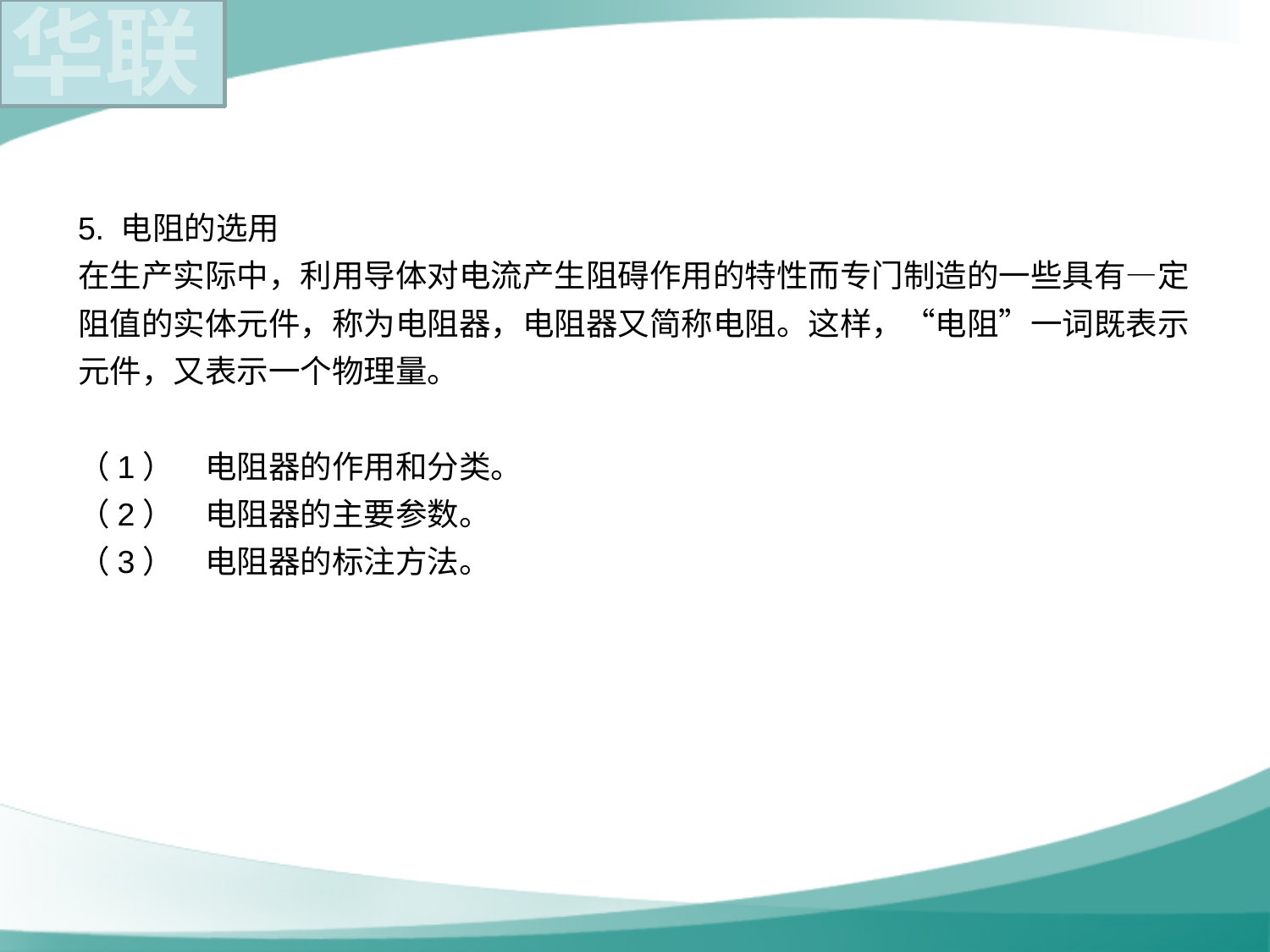

5. 电阻的选用
在生产实际中，利用导体对电流产生阻碍作用的特性而专门制造的一些具有—定阻值的实体元件，称为电阻器，电阻器又简称电阻。这样，“电阻”一词既表示元件，又表示一个物理量。

（1）	电阻器的作用和分类。
（2）	电阻器的主要参数。
（3）	电阻器的标注方法。